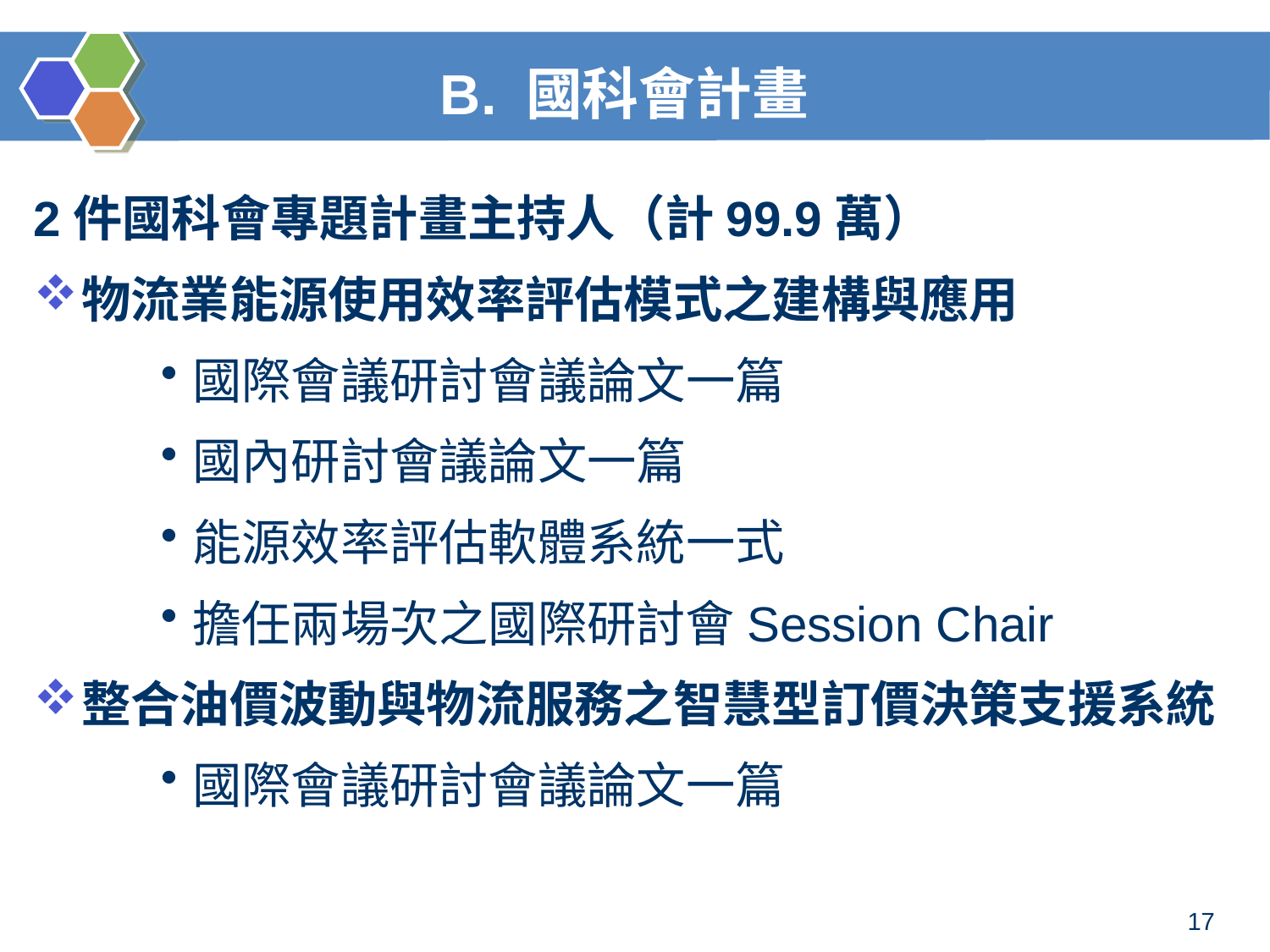

# B. 國科會計畫
2件國科會專題計畫主持人（計99.9萬）
物流業能源使用效率評估模式之建構與應用
國際會議研討會議論文一篇
國內研討會議論文一篇
能源效率評估軟體系統一式
擔任兩場次之國際研討會Session Chair
整合油價波動與物流服務之智慧型訂價決策支援系統
國際會議研討會議論文一篇
17